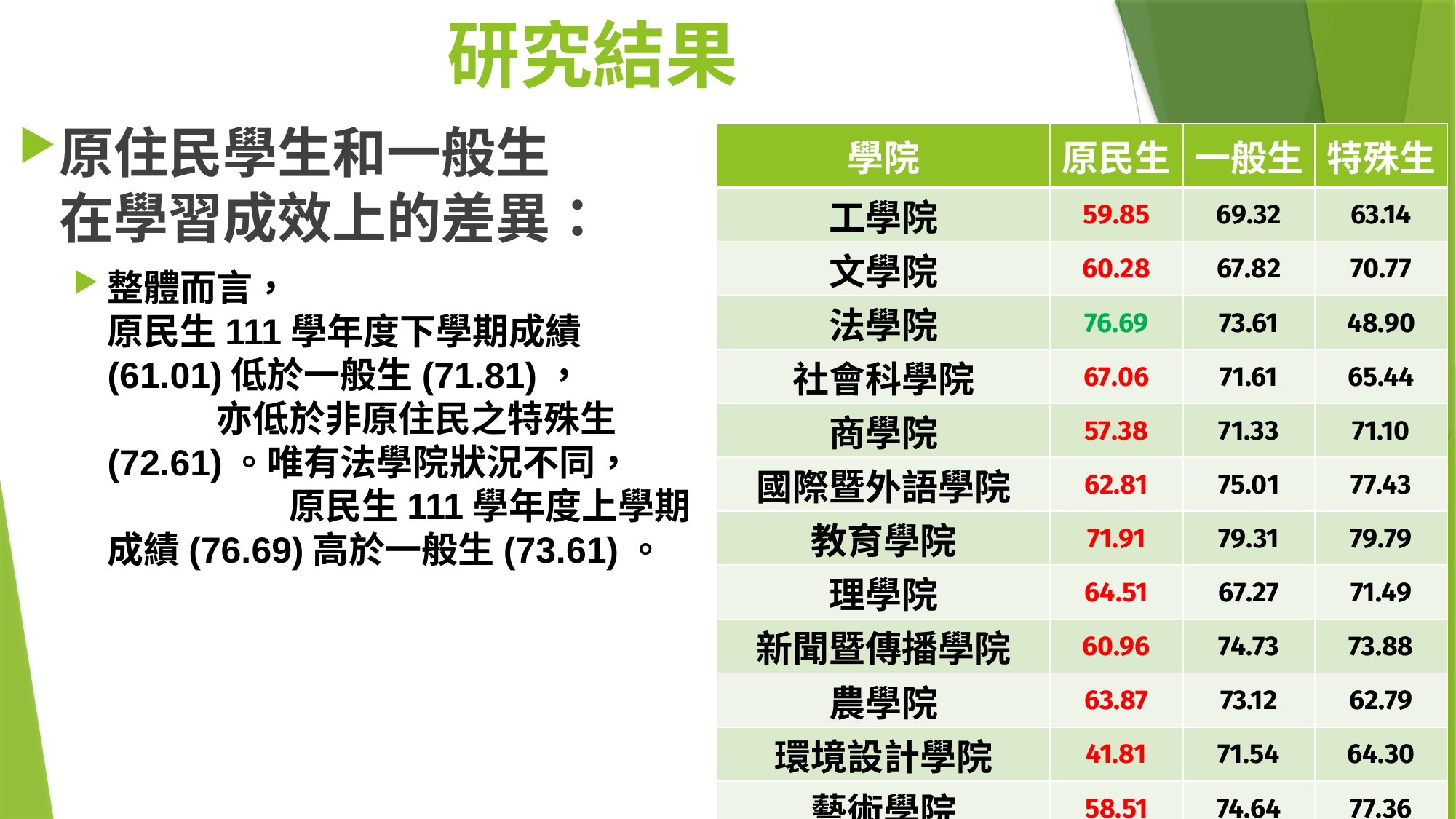

# 研究結果
原住民學生和一般生　　在學習成效上的差異：
整體而言，　　　　　　　　　　　原民生111學年度下學期成績(61.01)低於一般生(71.81)，　　　　　　亦低於非原住民之特殊生(72.61)。唯有法學院狀況不同，　　　　　　原民生111學年度上學期成績(76.69)高於一般生(73.61)。
| 學院 | 原民生 | 一般生 | 特殊生 |
| --- | --- | --- | --- |
| 工學院 | 59.85 | 69.32 | 63.14 |
| 文學院 | 60.28 | 67.82 | 70.77 |
| 法學院 | 76.69 | 73.61 | 48.90 |
| 社會科學院 | 67.06 | 71.61 | 65.44 |
| 商學院 | 57.38 | 71.33 | 71.10 |
| 國際暨外語學院 | 62.81 | 75.01 | 77.43 |
| 教育學院 | 71.91 | 79.31 | 79.79 |
| 理學院 | 64.51 | 67.27 | 71.49 |
| 新聞暨傳播學院 | 60.96 | 74.73 | 73.88 |
| 農學院 | 63.87 | 73.12 | 62.79 |
| 環境設計學院 | 41.81 | 71.54 | 64.30 |
| 藝術學院 | 58.51 | 74.64 | 77.36 |
| 體育運動健康學院 | 53.28 | 64.44 | 72.25 |
| 全部學院 | 61.01 | 71.81 | 72.61 |